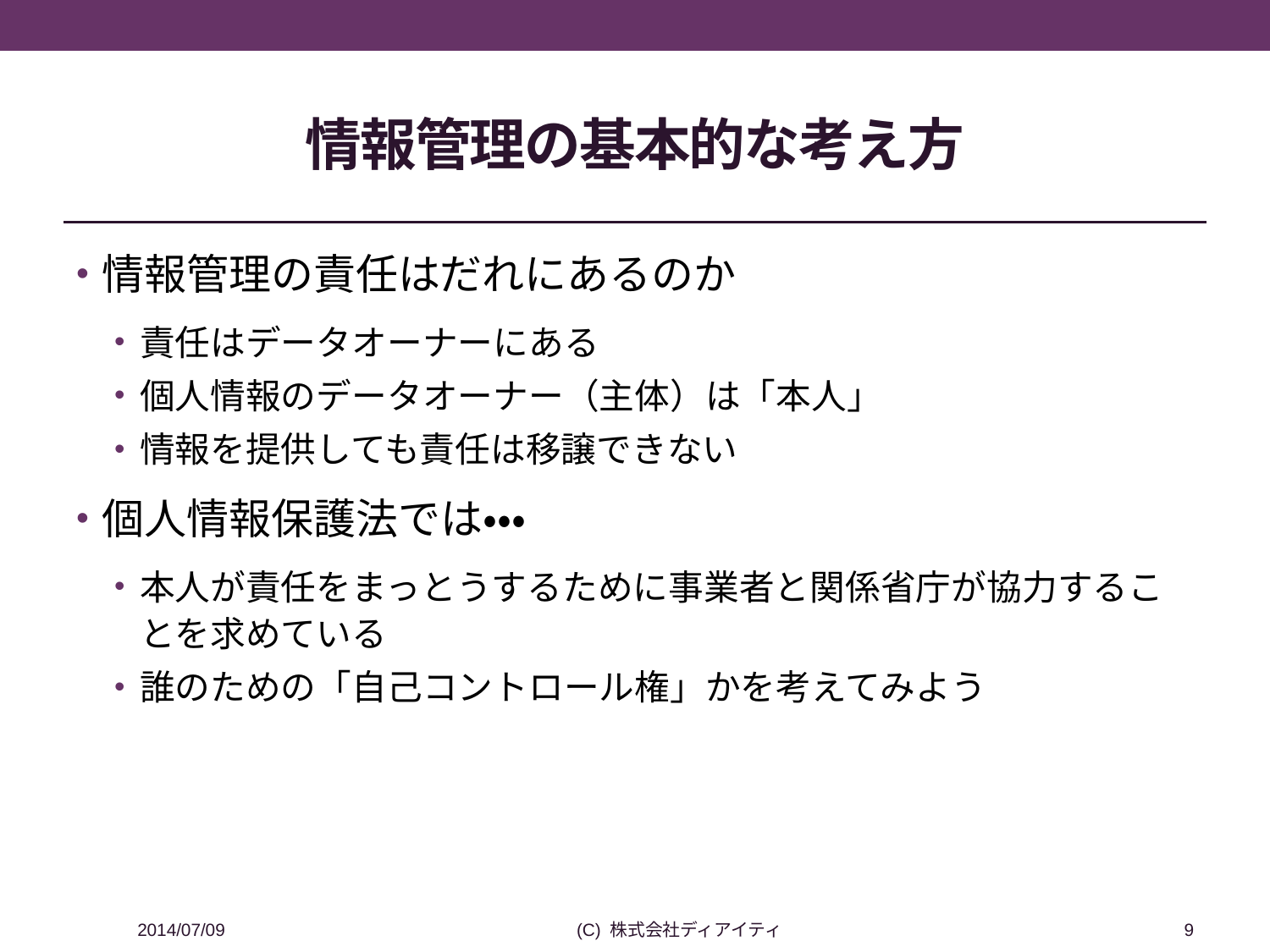

# 情報管理の基本的な考え方
情報管理の責任はだれにあるのか
責任はデータオーナーにある
個人情報のデータオーナー（主体）は「本人」
情報を提供しても責任は移譲できない
個人情報保護法では・・・
本人が責任をまっとうするために事業者と関係省庁が協力することを求めている
誰のための「自己コントロール権」かを考えてみよう

2014/07/09
(C) 株式会社ディアイティ
9